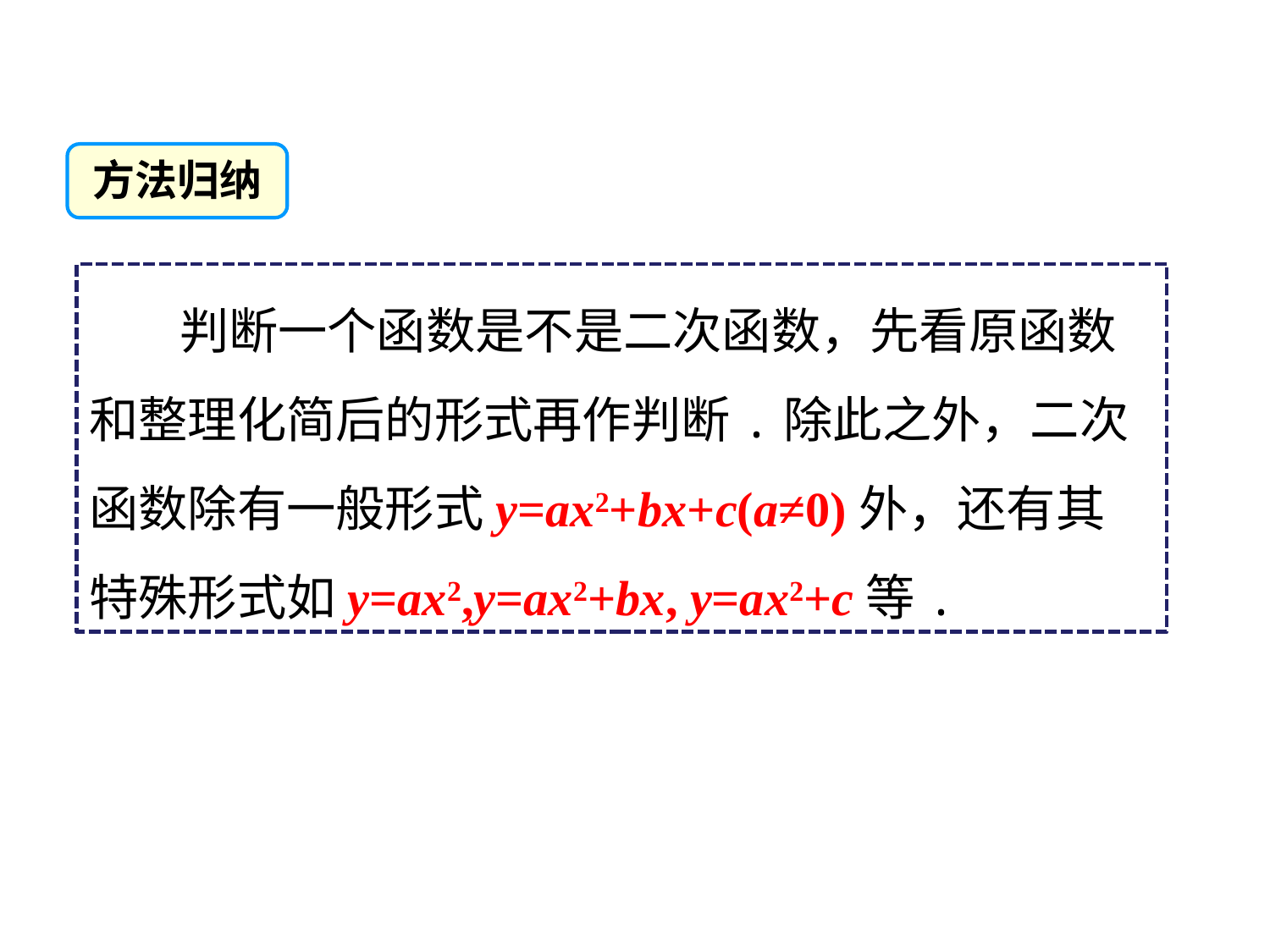

方法归纳
       判断一个函数是不是二次函数，先看原函数和整理化简后的形式再作判断.除此之外，二次函数除有一般形式y=ax2+bx+c(a≠0)外，还有其特殊形式如y=ax2,y=ax2+bx, y=ax2+c等.